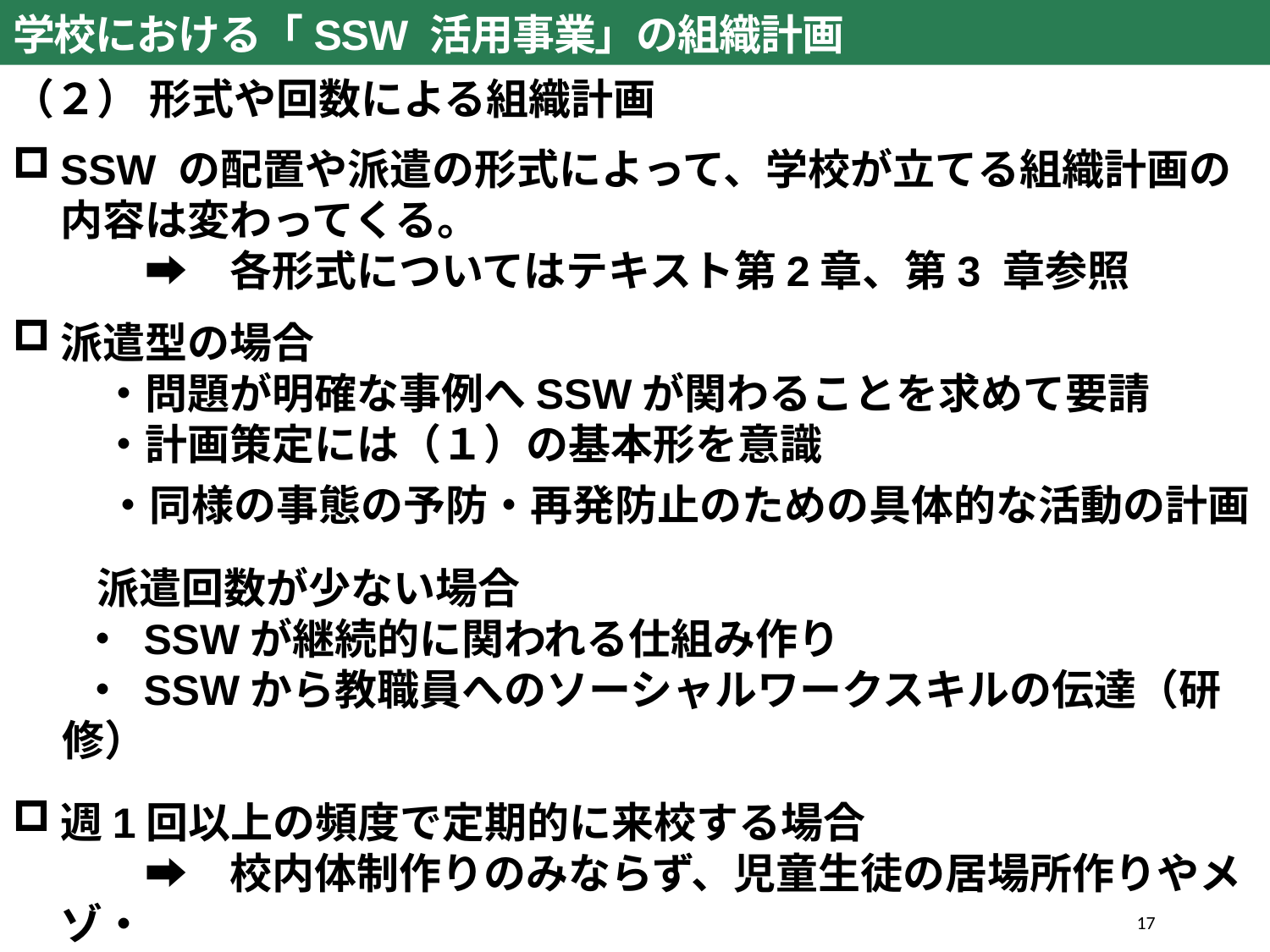

学校における「SSW 活用事業」の組織計画
（２） 形式や回数による組織計画
SSW の配置や派遣の形式によって、学校が立てる組織計画の内容は変わってくる。
　　➡　各形式についてはテキスト第2章、第3 章参照
派遣型の場合
　・問題が明確な事例へSSWが関わることを求めて要請
　・計画策定には（１）の基本形を意識
　　 ・同様の事態の予防・再発防止のための具体的な活動の計画
　　派遣回数が少ない場合
  ・ SSWが継続的に関われる仕組み作り
  ・ SSWから教職員へのソーシャルワークスキルの伝達（研修）
週1回以上の頻度で定期的に来校する場合
　　➡　校内体制作りのみならず、児童生徒の居場所作りやメゾ・
　　　　 マクロレベルのさまざまなアクション（第6章、第7章）を
         起こせる可能性がある。　※テキスト P.132参照
17